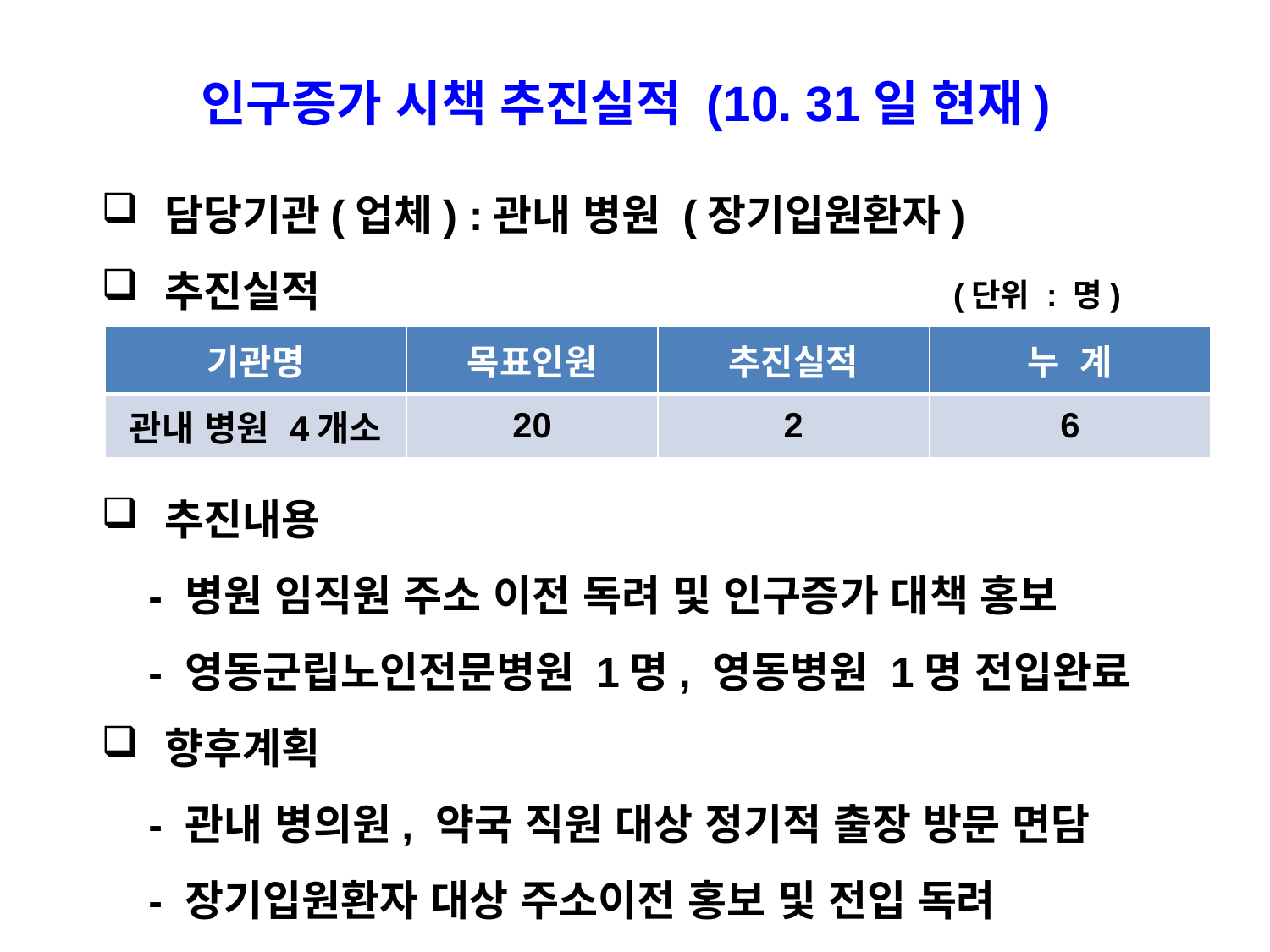

인구증가 시책 추진실적 (10. 31일 현재)

담당기관(업체) :관내 병원 (장기입원환자)
추진실적                                                      (단위 : 명)

추진내용
    - 병원 임직원 주소 이전 독려 및 인구증가 대책 홍보
    - 영동군립노인전문병원 1명, 영동병원 1명 전입완료
향후계획
    - 관내 병의원, 약국 직원 대상 정기적 출장 방문 면담
    - 장기입원환자 대상 주소이전 홍보 및 전입 독려

| 기관명 | 목표인원 | 추진실적 | 누 계 |
| --- | --- | --- | --- |
| 관내 병원 4개소 | 20 | 2 | 6 |